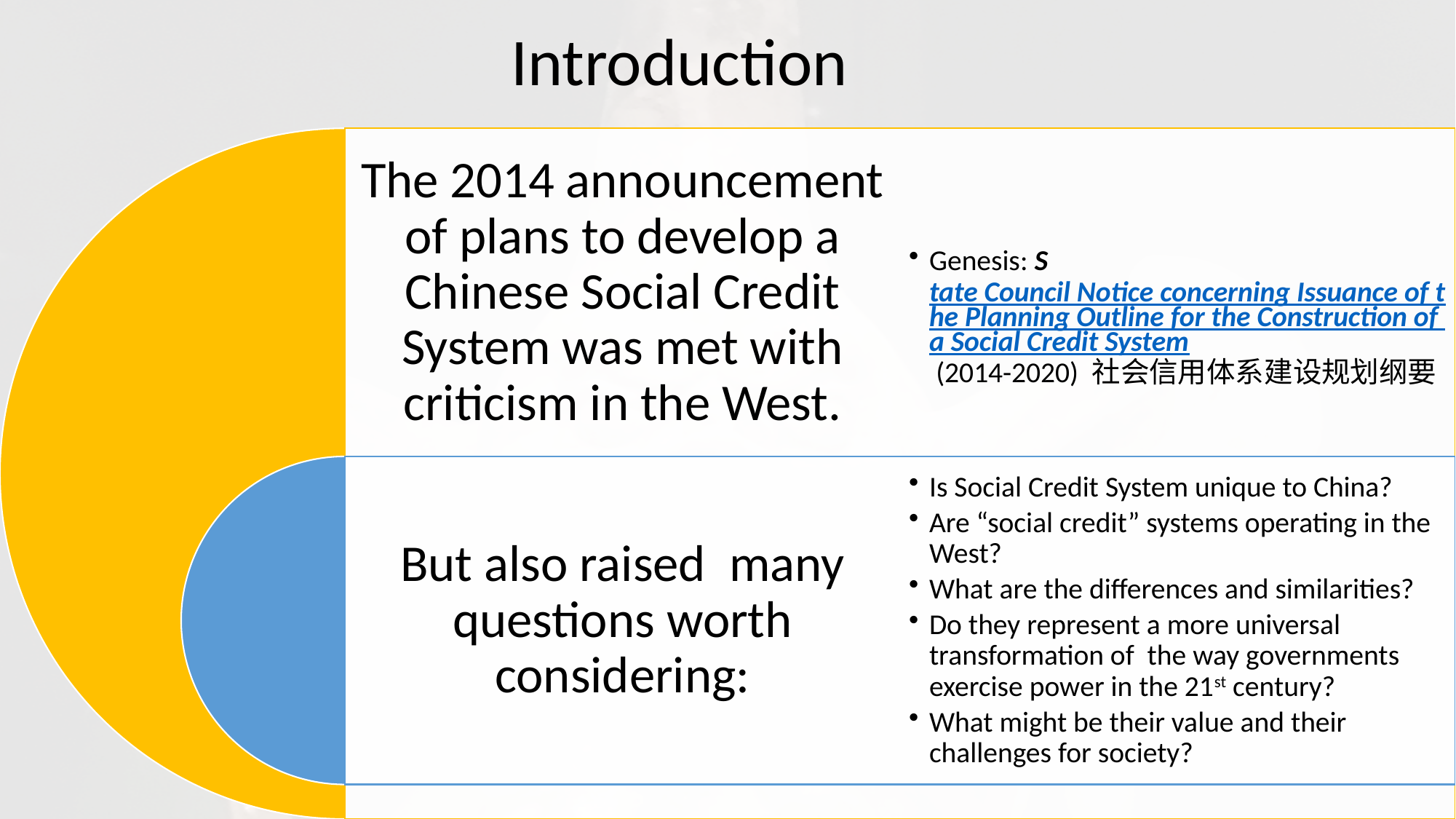

# Introduction
The 2014 announcement of plans to develop a Chinese Social Credit System was met with criticism in the West.
But also raised  many questions worth considering:
Genesis: State Council Notice concerning Issuance of the Planning Outline for the Construction of a Social Credit System (2014-2020) 社会信用体系建设规划纲要
Is Social Credit System unique to China?
Are “social credit” systems operating in the West?
What are the differences and similarities?
Do they represent a more universal transformation of  the way governments exercise power in the 21st century?
What might be their value and their challenges for society?